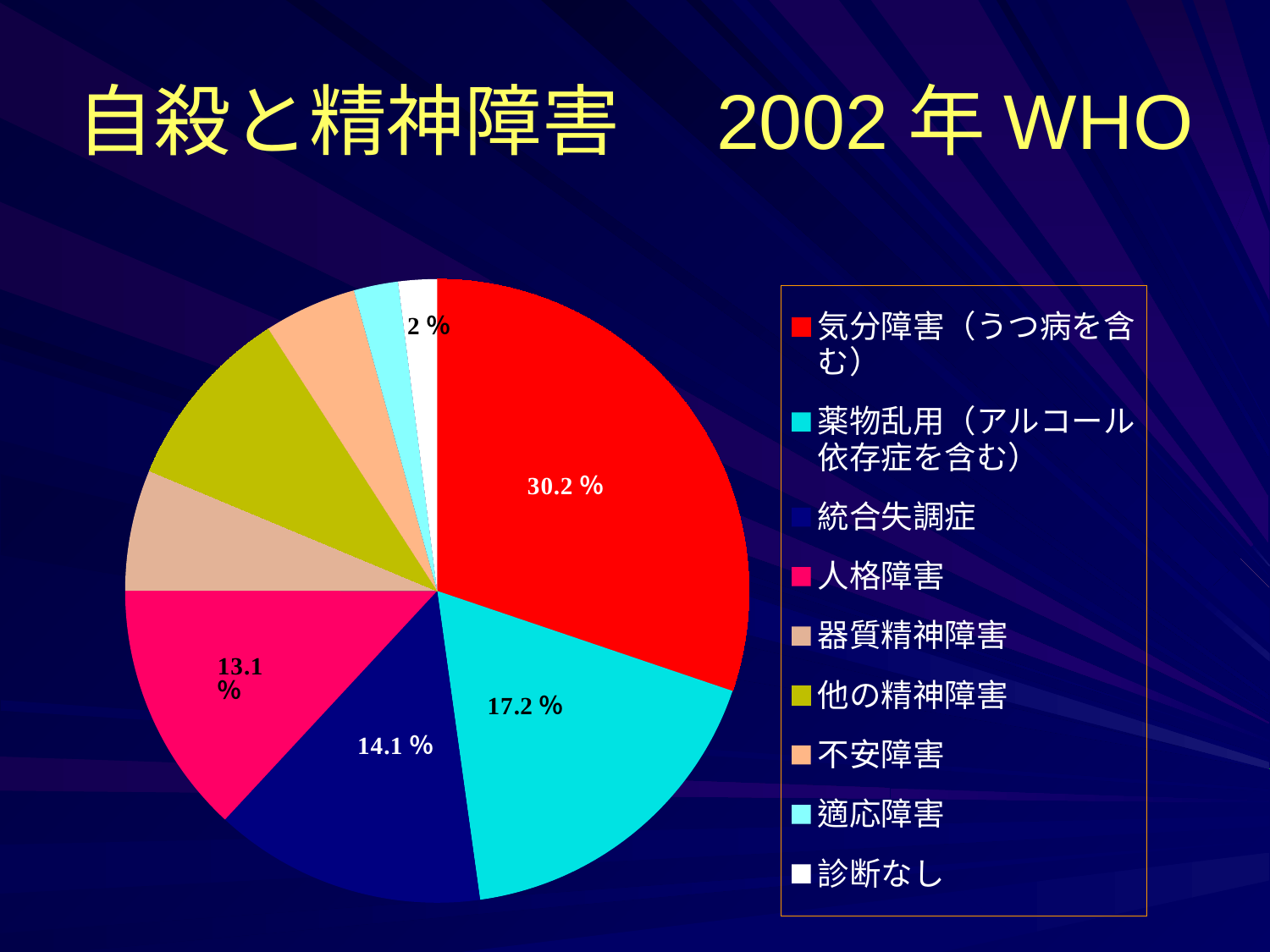

# 自殺と精神障害　2002年WHO

### Chart

| Category |  |
|---|---|
| 気分障害（うつ病を含む） | 30.2 |
| 薬物乱用（アルコール依存症を含む） | 17.6 |
| 統合失調症 | 14.1 |
| 人格障害 | 13.1 |
| 器質精神障害 | 6.3 |
| 他の精神障害 | 9.6 |
| 不安障害 | 4.8 |
| 適応障害 | 2.3 |
| 診断なし | 2.0 |